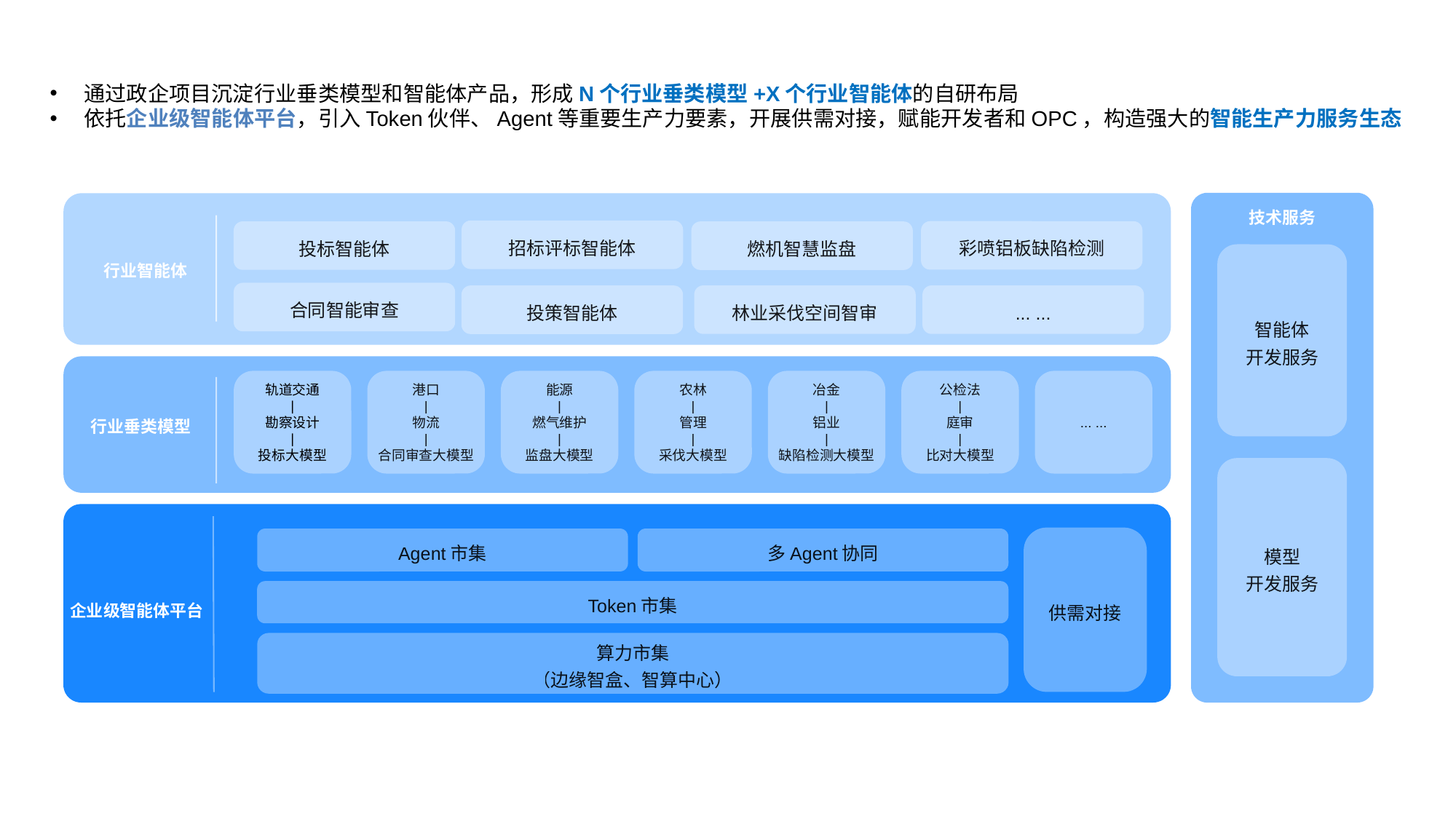

通过政企项目沉淀行业垂类模型和智能体产品，形成N个行业垂类模型+X个行业智能体的自研布局
依托企业级智能体平台，引入Token伙伴、Agent等重要生产力要素，开展供需对接，赋能开发者和OPC，构造强大的智能生产力服务生态
技术服务

招标评标智能体
彩喷铝板缺陷检测
投标智能体
燃机智慧监盘
智能体
开发服务
模型
开发服务
行业智能体
合同智能审查
林业采伐空间智审
... ...
投策智能体

轨道交通
|
勘察设计
|
投标大模型
港口
|
物流
|
合同审查大模型
能源
|
燃气维护
|
监盘大模型
农林
|
管理
|
采伐大模型
冶金
|
铝业
|
缺陷检测大模型
公检法
|
庭审
|
比对大模型
... ...
行业垂类模型

企业级智能体平台
供需对接
Agent市集
多Agent协同
Token市集
算力市集
（边缘智盒、智算中心）